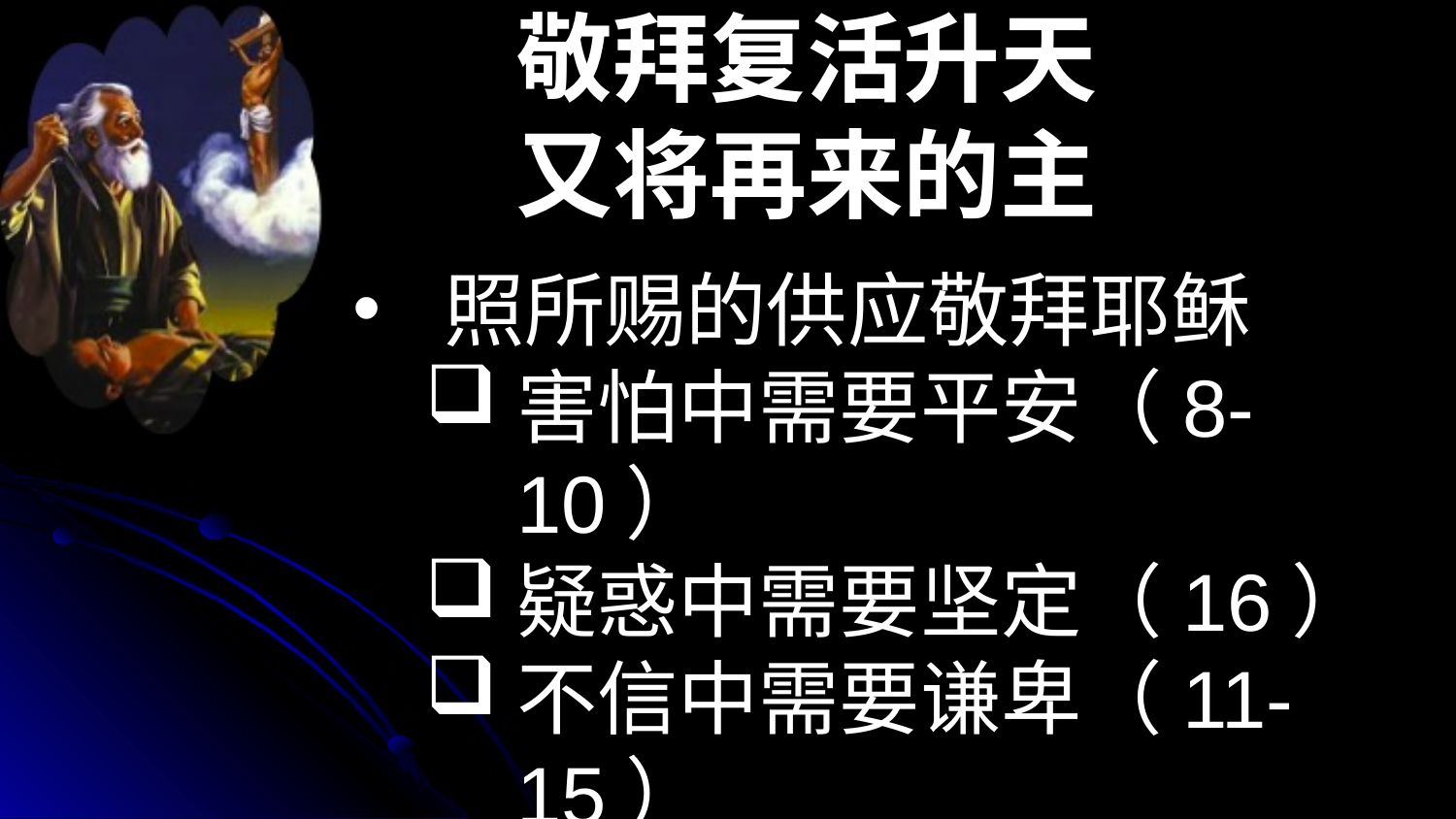

敬拜复活升天
又将再来的主
照所赐的供应敬拜耶稣
害怕中需要平安（8-10）
疑惑中需要坚定（16）
不信中需要谦卑（11-15）